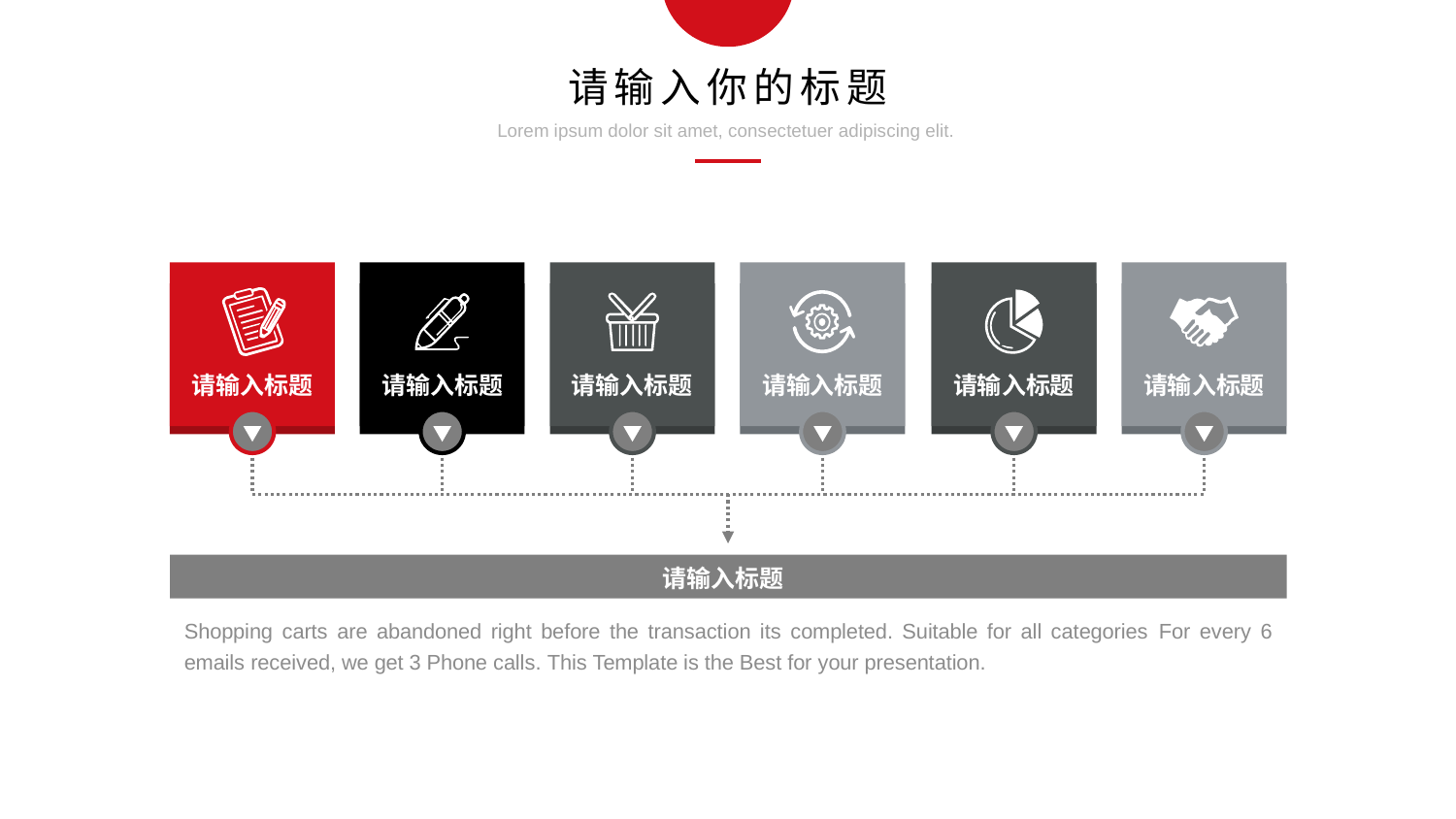

请输入你的标题
Lorem ipsum dolor sit amet, consectetuer adipiscing elit.

请输入标题
请输入标题
请输入标题
请输入标题
请输入标题
请输入标题

请输入标题
Shopping carts are abandoned right before the transaction its completed. Suitable for all categories For every 6 emails received, we get 3 Phone calls. This Template is the Best for your presentation.